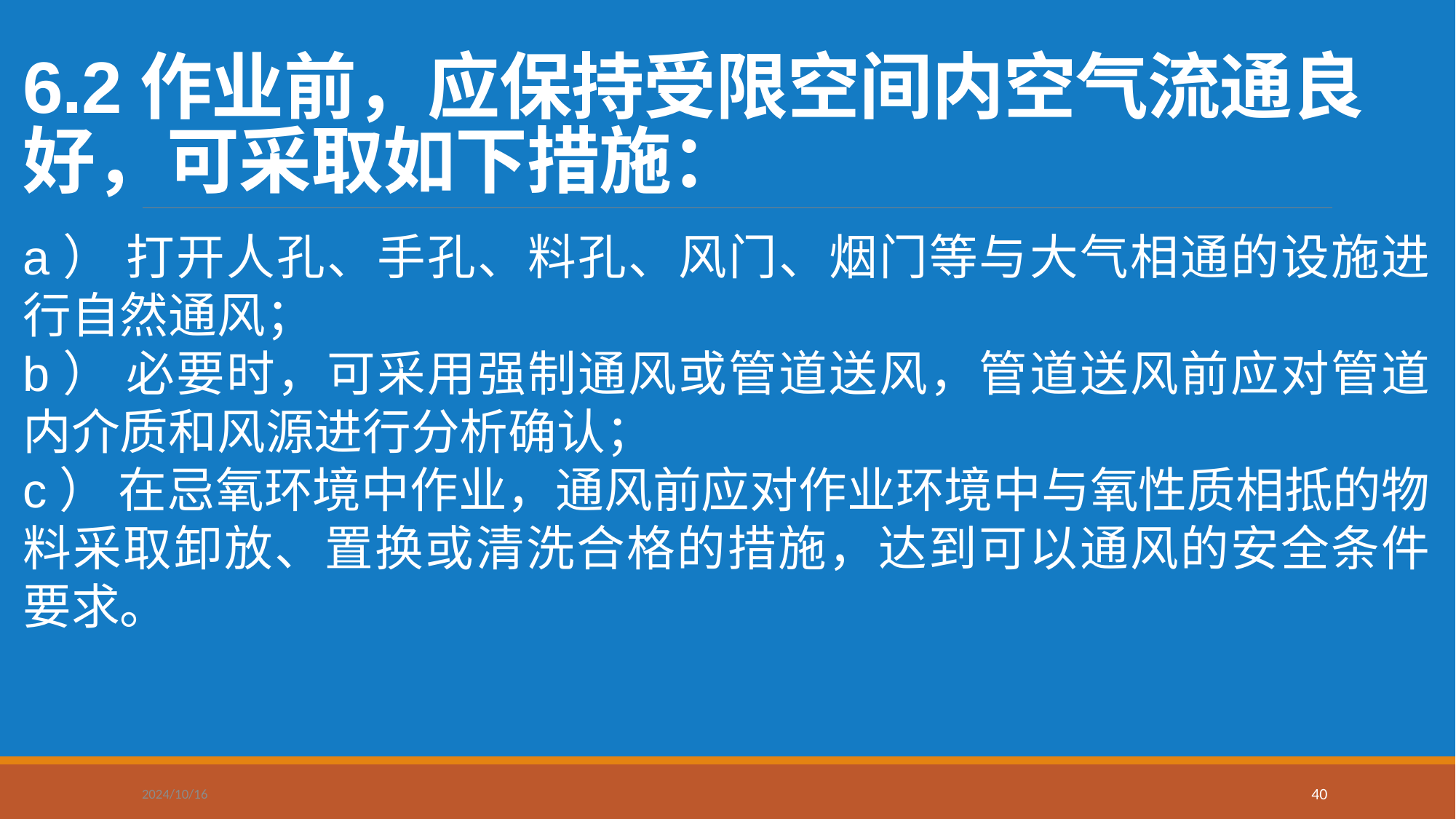

# 6.2作业前，应保持受限空间内空气流通良好，可采取如下措施：
a） 打开人孔、手孔、料孔、风门、烟门等与大气相通的设施进行自然通风；
b） 必要时，可采用强制通风或管道送风，管道送风前应对管道内介质和风源进行分析确认；
c） 在忌氧环境中作业，通风前应对作业环境中与氧性质相抵的物料采取卸放、置换或清洗合格的措施，达到可以通风的安全条件要求。
2024/10/16
40